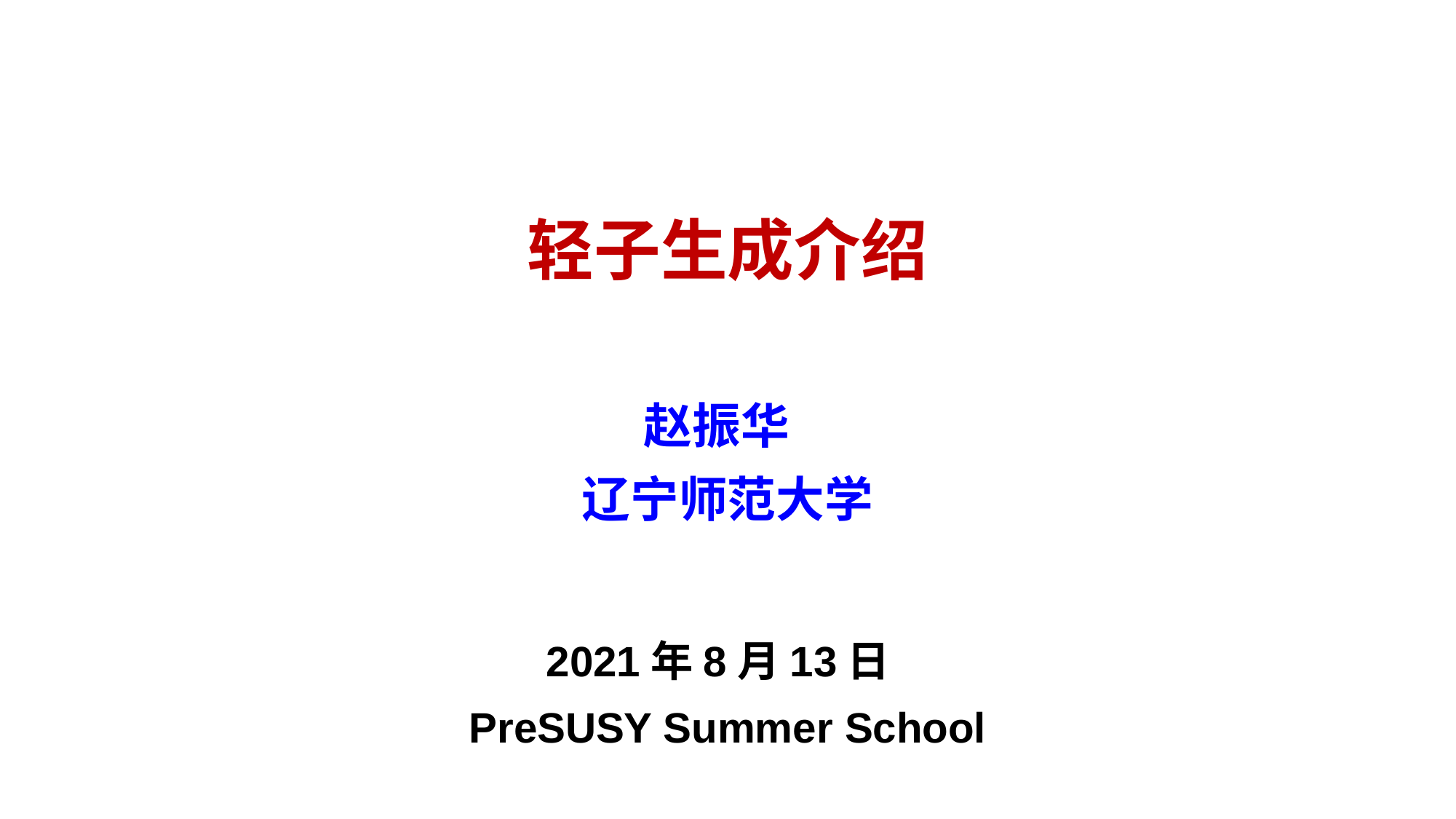

# 轻子生成介绍
赵振华
辽宁师范大学

2021年8月13日
PreSUSY Summer School